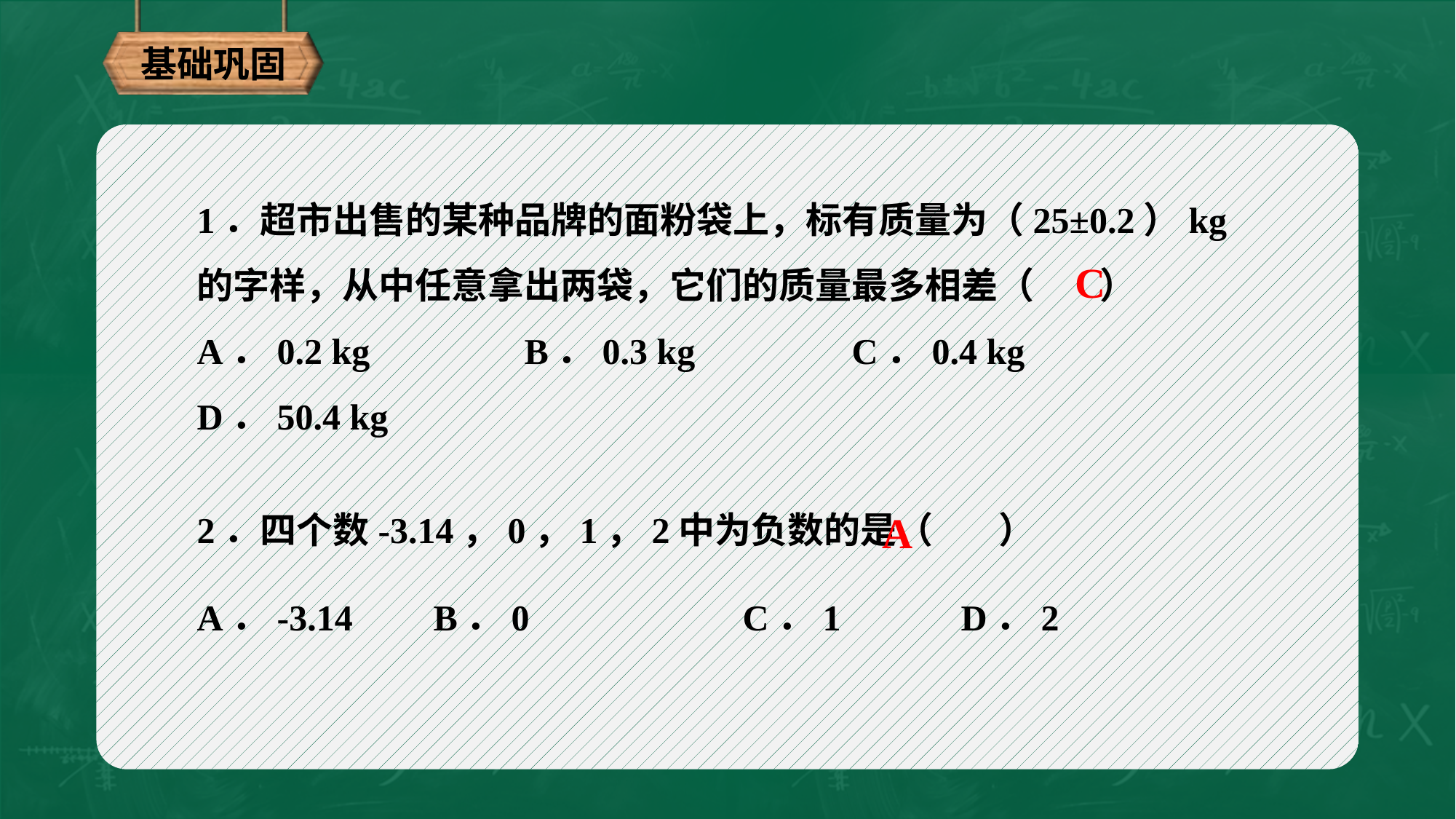

基础巩固
1．超市出售的某种品牌的面粉袋上，标有质量为（25±0.2）kg的字样，从中任意拿出两袋，它们的质量最多相差（        ）
A．0.2 kg		B．0.3 kg		C．0.4 kg	     D．50.4 kg
C
2．四个数-3.14，0，1，2中为负数的是（        ）
A．-3.14	  B．0		C．1		D．2
A